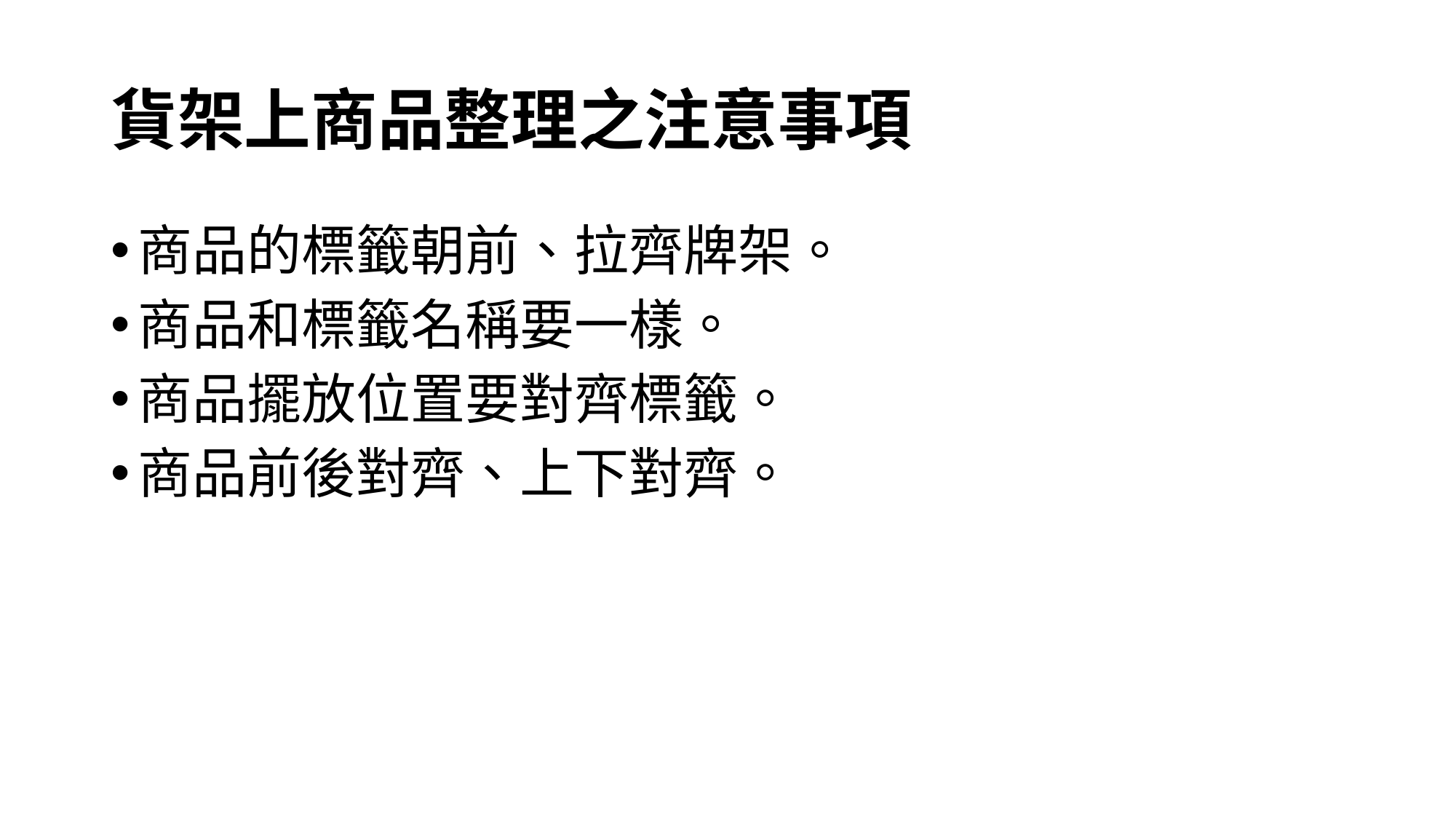

# 貨架上商品整理之注意事項
商品的標籤朝前、拉齊牌架。
商品和標籤名稱要一樣。
商品擺放位置要對齊標籤。
商品前後對齊、上下對齊。